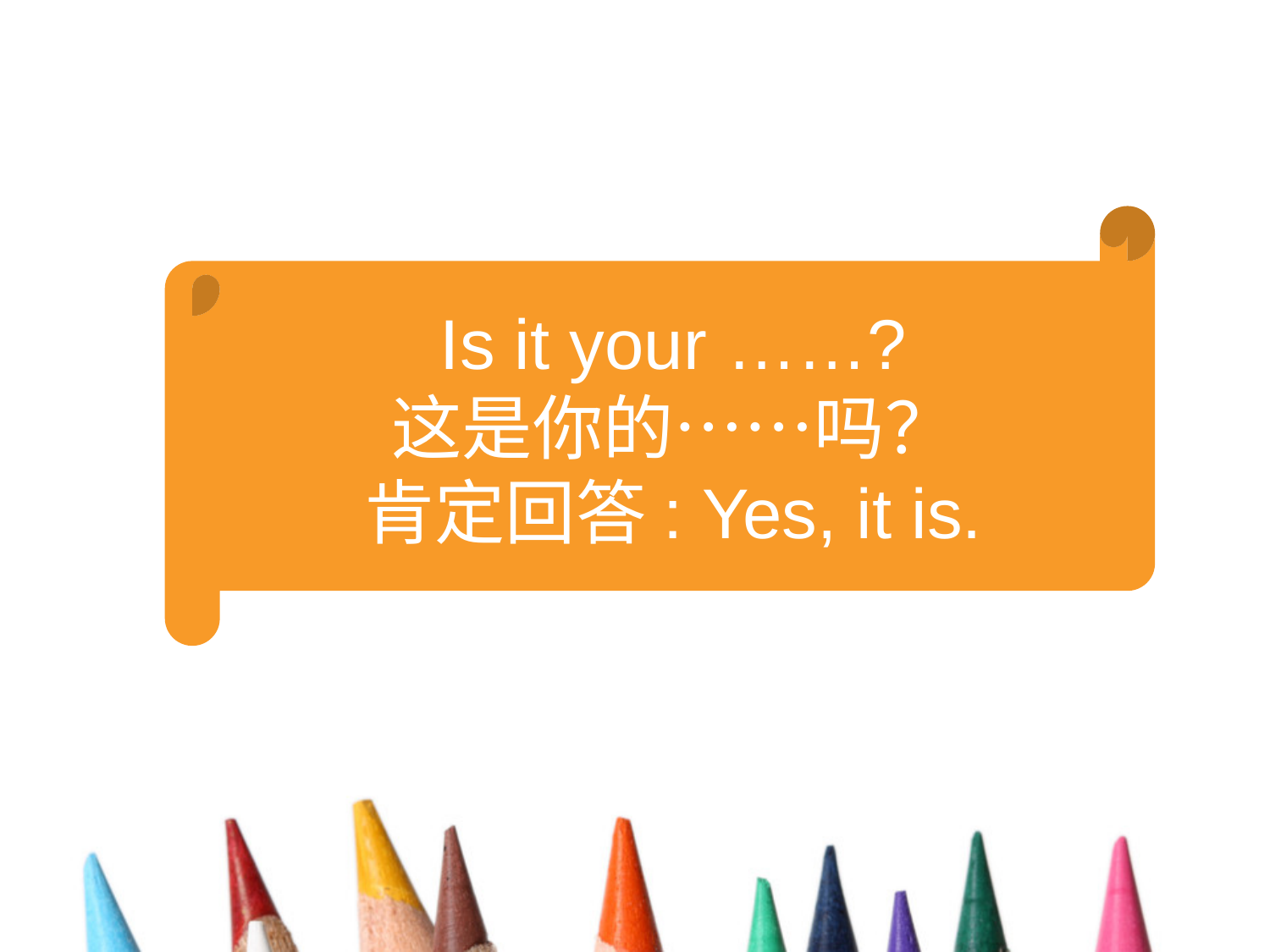

Is it your ……?
这是你的……吗？
肯定回答: Yes, it is.